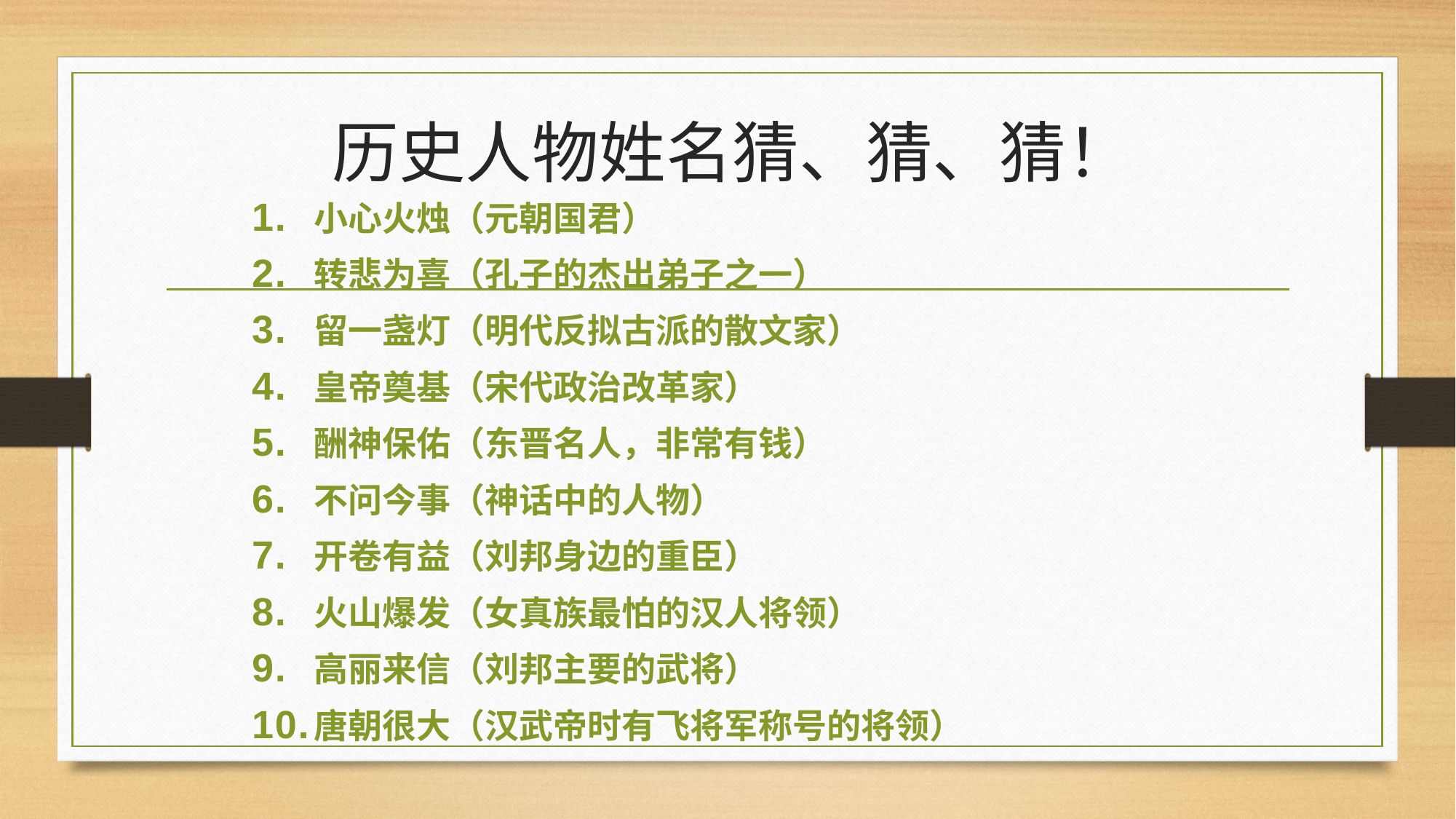

# 历史人物姓名猜、猜、猜！
小心火烛（元朝国君）
转悲为喜（孔子的杰出弟子之一）
留一盏灯（明代反拟古派的散文家）
皇帝奠基（宋代政治改革家）
酬神保佑（东晋名人，非常有钱）
不问今事（神话中的人物）
开卷有益（刘邦身边的重臣）
火山爆发（女真族最怕的汉人将领）
高丽来信（刘邦主要的武将）
唐朝很大（汉武帝时有飞将军称号的将领）